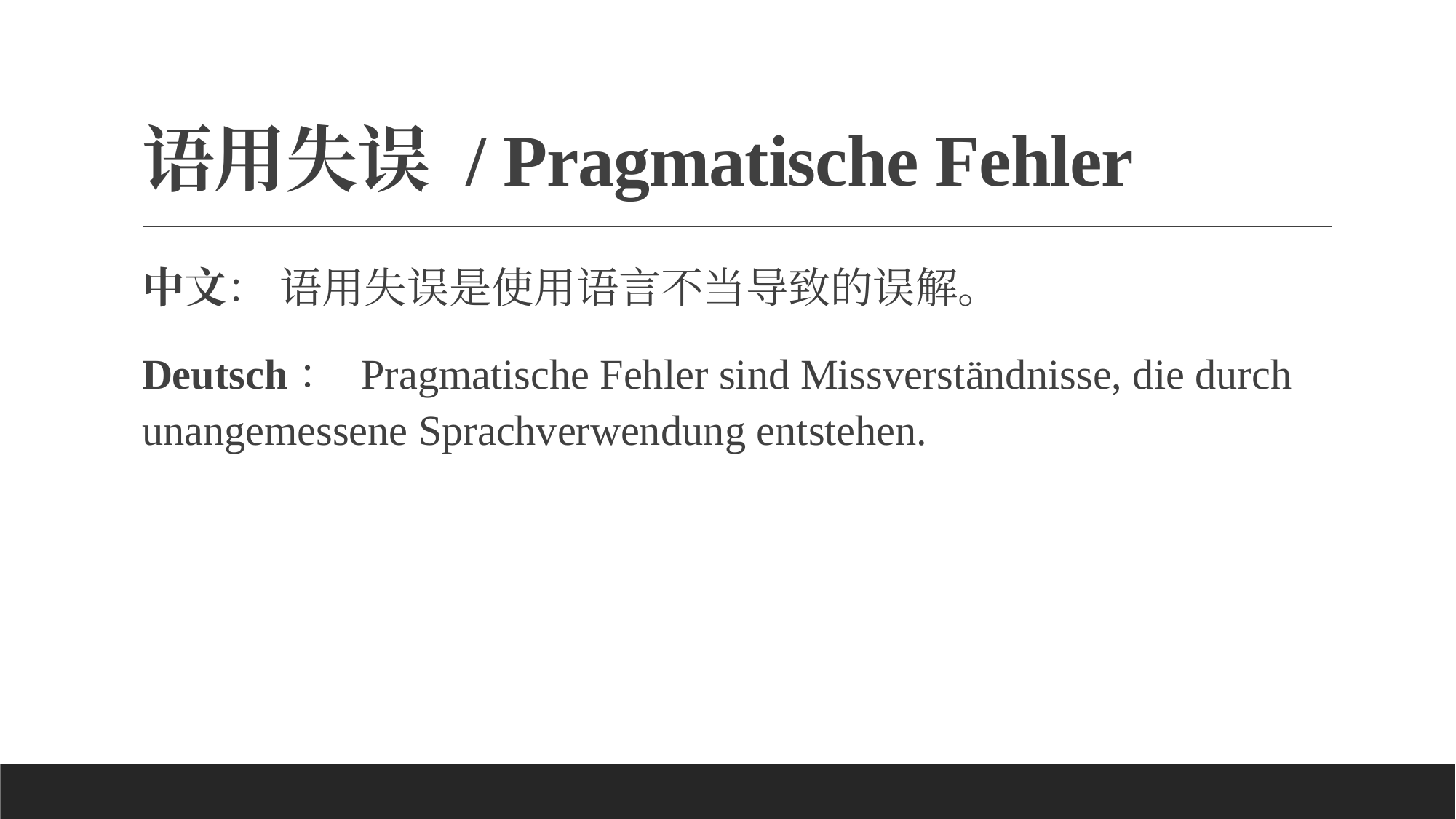

# 语用失误 / Pragmatische Fehler
中文： 语用失误是使用语言不当导致的误解。
Deutsch： Pragmatische Fehler sind Missverständnisse, die durch unangemessene Sprachverwendung entstehen.